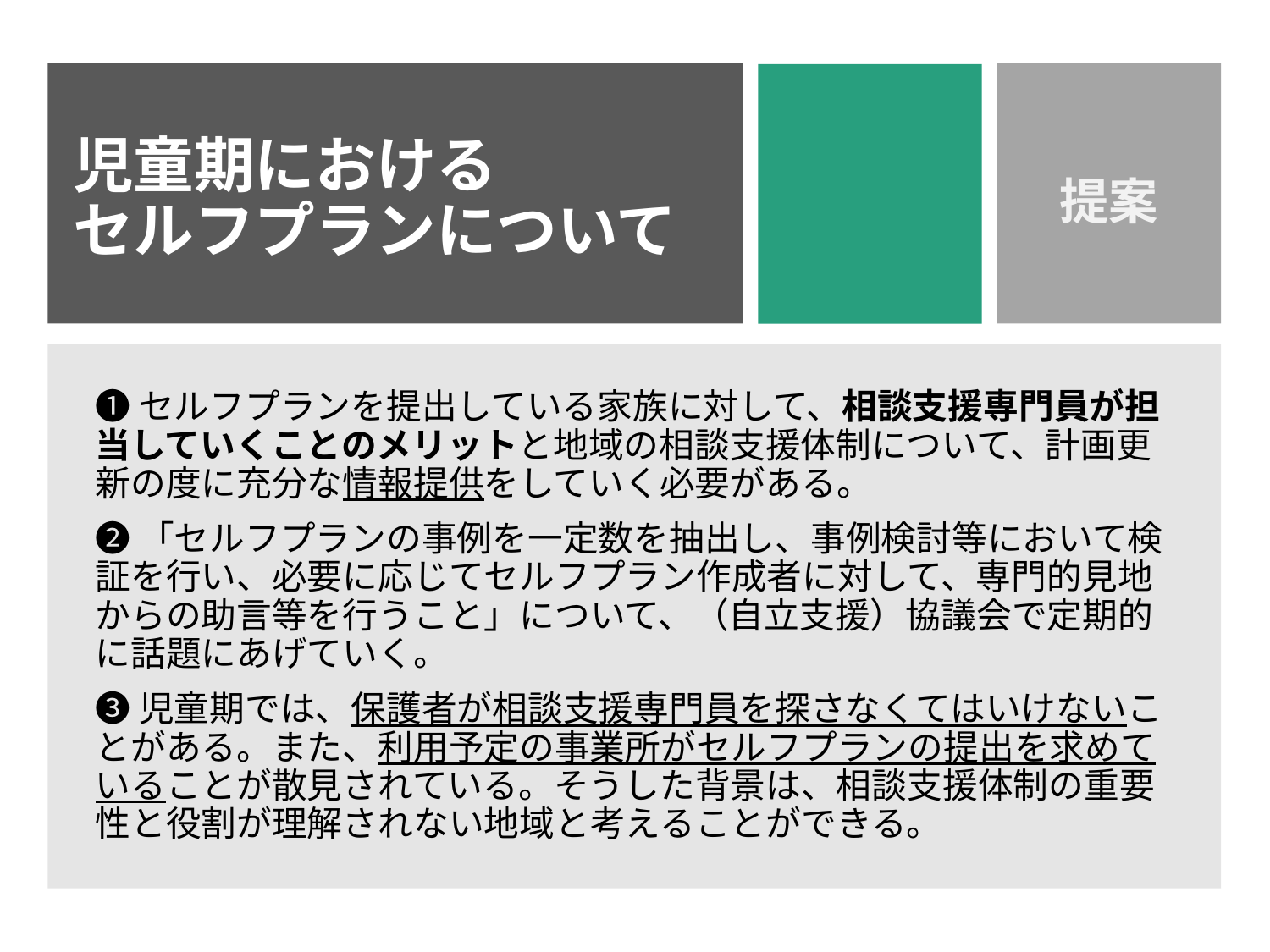

# 児童期における セルフプランについて
提案

❶セルフプランを提出している家族に対して、相談支援専門員が担当していくことのメリットと地域の相談支援体制について、計画更新の度に充分な情報提供をしていく必要がある。
❷「セルフプランの事例を一定数を抽出し、事例検討等において検証を行い、必要に応じてセルフプラン作成者に対して、専門的見地からの助言等を行うこと」について、（自立支援）協議会で定期的に話題にあげていく。
❸児童期では、保護者が相談支援専門員を探さなくてはいけないことがある。また、利用予定の事業所がセルフプランの提出を求めていることが散見されている。そうした背景は、相談支援体制の重要性と役割が理解されない地域と考えることができる。